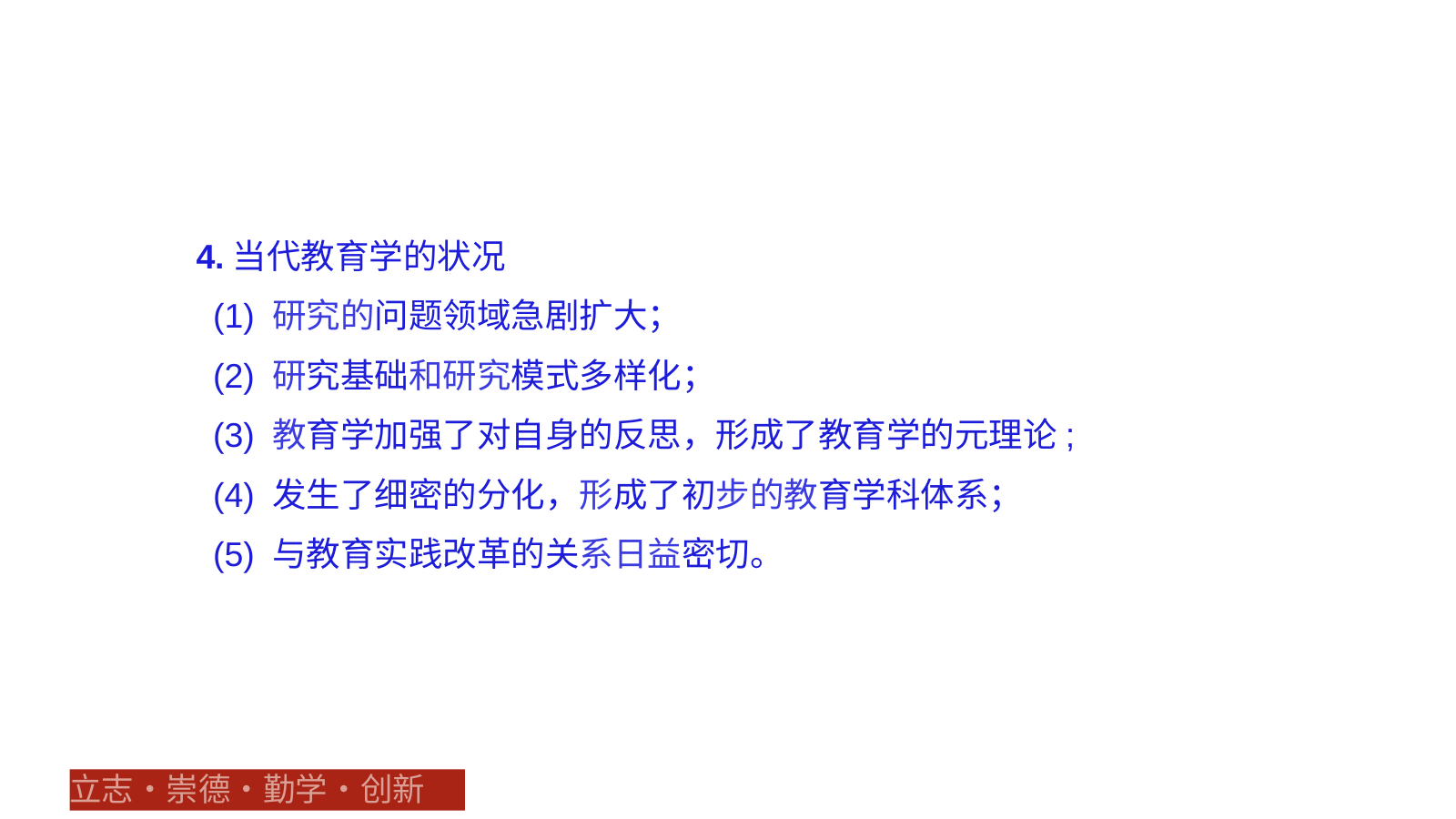

4.当代教育学的状况
(1) 研究的问题领域急剧扩大；
(2) 研究基础和研究模式多样化；
(3) 教育学加强了对自身的反思，形成了教育学的元理论;
(4) 发生了细密的分化，形成了初步的教育学科体系；
(5) 与教育实践改革的关系日益密切。
立志•崇德•勤学•创新